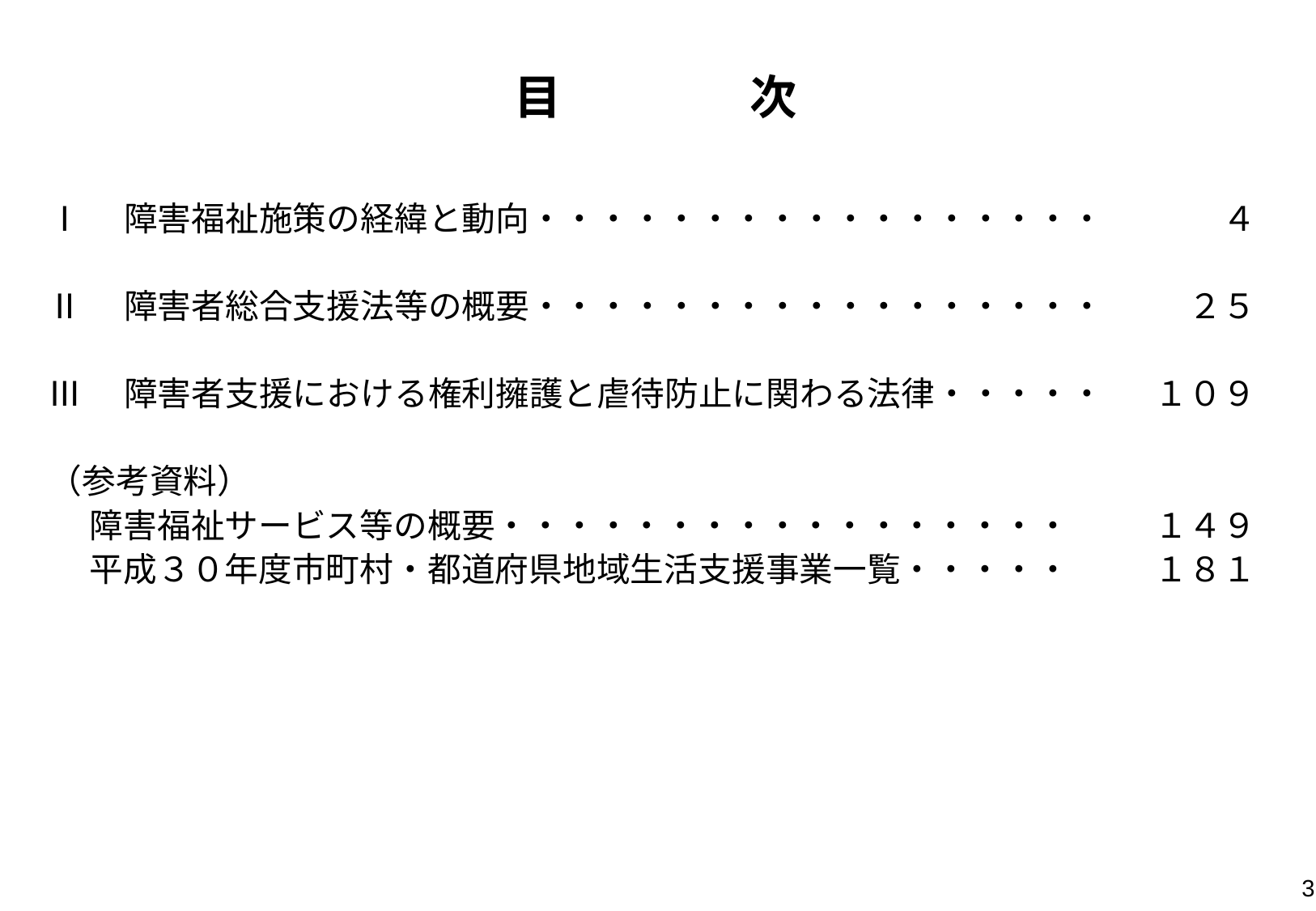

目　　　　次
Ⅰ　障害福祉施策の経緯と動向・・・・・・・・・・・・・・・・・

Ⅱ　障害者総合支援法等の概要・・・・・・・・・・・・・・・・・

Ⅲ　障害者支援における権利擁護と虐待防止に関わる法律・・・・・

（参考資料）
　 障害福祉サービス等の概要・・・・・・・・・・・・・・・・・
　 平成３０年度市町村・都道府県地域生活支援事業一覧・・・・・
 ４

２５

１０９

１４９
１８１
3